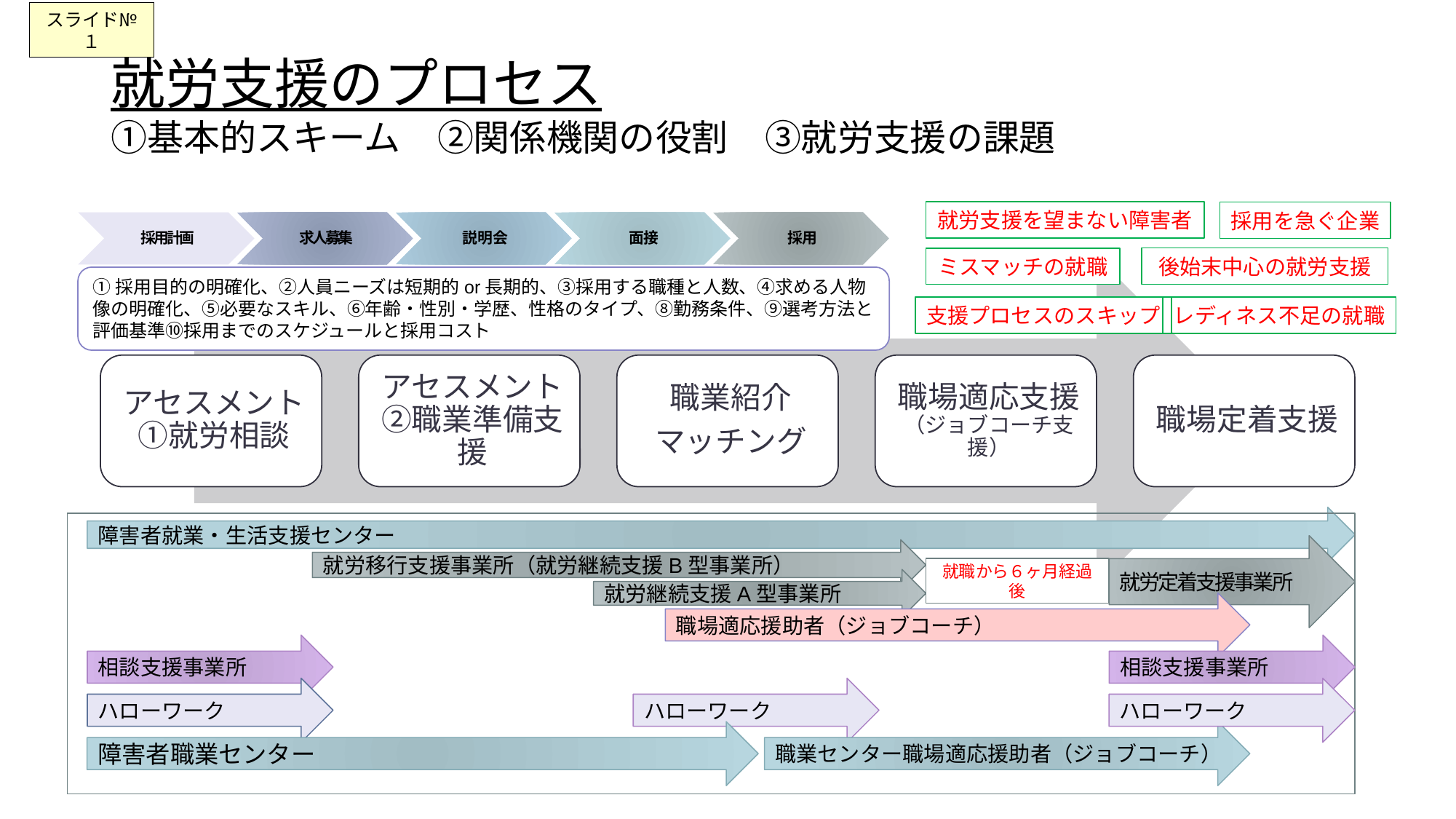

スライド№１
# 就労支援のプロセス ①基本的スキーム　②関係機関の役割　③就労支援の課題
就労支援を望まない障害者
採用を急ぐ企業
採用計画
求人募集
説明会
面接
採用
後始末中心の就労支援
ミスマッチの就職
アセスメント①就労相談
アセスメント②職業準備支援
職業紹介
マッチング
職場適応支援（ジョブコーチ支援）
職場定着支援
①採用目的の明確化、②人員ニーズは短期的or長期的、③採用する職種と人数、④求める人物像の明確化、⑤必要なスキル、⑥年齢・性別・学歴、性格のタイプ、⑧勤務条件、⑨選考方法と評価基準⑩採用までのスケジュールと採用コスト
レディネス不足の就職
支援プロセスのスキップ
障害者就業・生活支援センター

就労定着支援事業所
就労移行支援事業所（就労継続支援B型事業所）
就職から６ヶ月経過後
就労継続支援A型事業所
職場適応援助者（ジョブコーチ）
相談支援事業所
相談支援事業所
ハローワーク
ハローワーク
ハローワーク
障害者職業センター
職業センター職場適応援助者（ジョブコーチ）